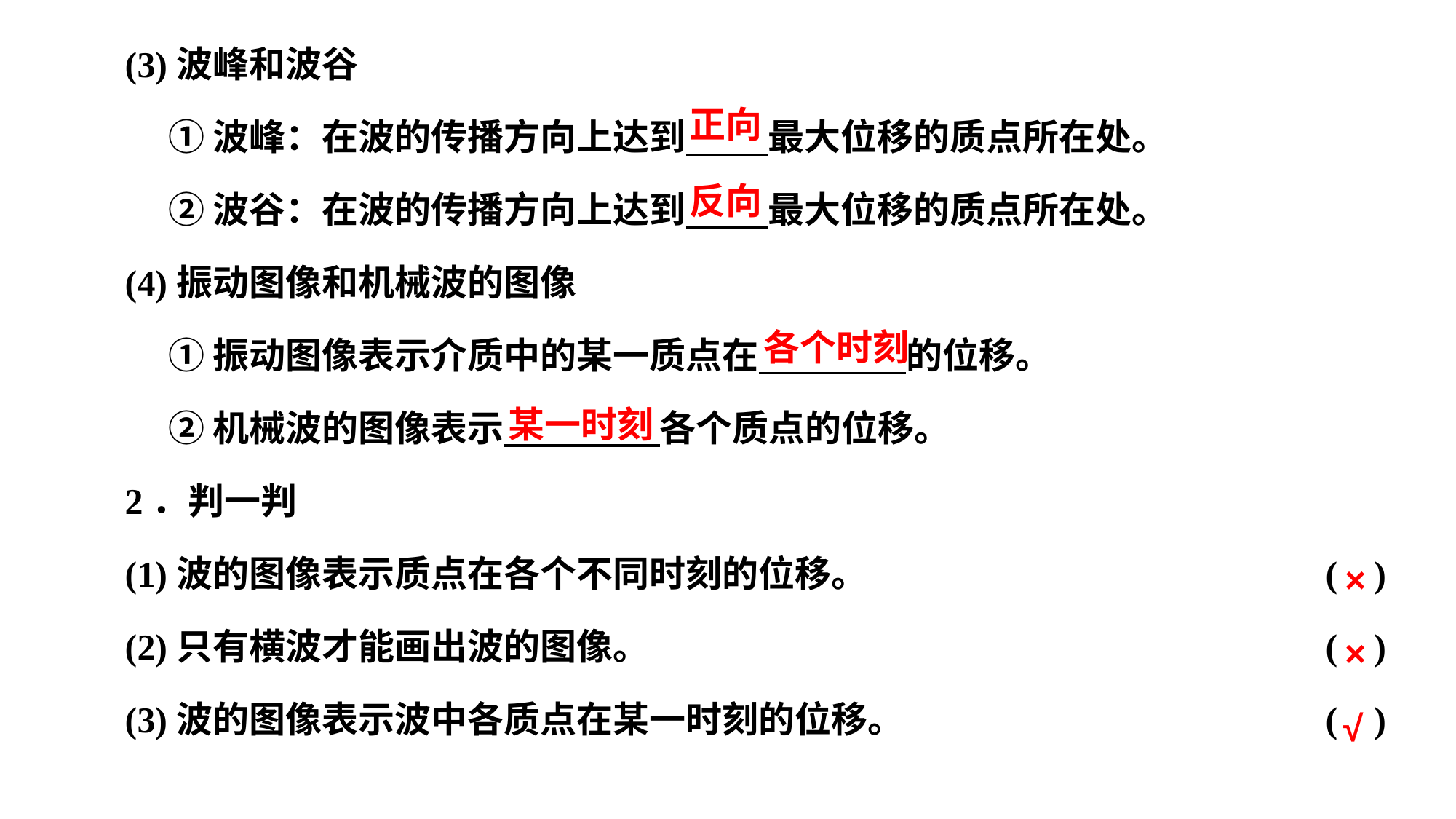

(3)波峰和波谷
①波峰：在波的传播方向上达到          最大位移的质点所在处。
②波谷：在波的传播方向上达到          最大位移的质点所在处。
(4)振动图像和机械波的图像
①振动图像表示介质中的某一质点在                  的位移。
②机械波的图像表示                   各个质点的位移。
2．判一判
(1)波的图像表示质点在各个不同时刻的位移。					(    )
(2)只有横波才能画出波的图像。							(    )
(3)波的图像表示波中各质点在某一时刻的位移。				(    )
正向
反向
各个时刻
某一时刻
×
×
√